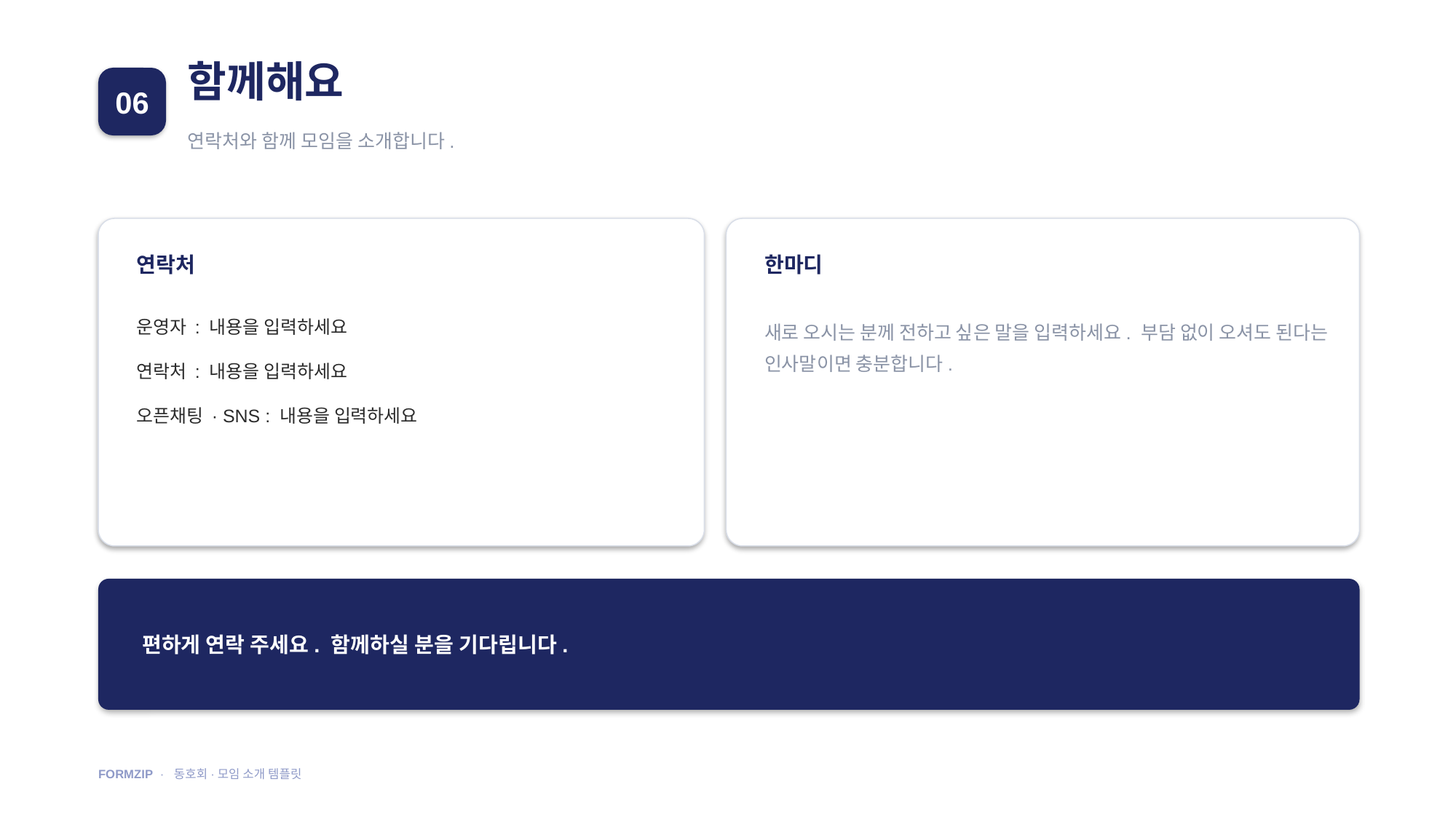

함께해요
06
연락처와 함께 모임을 소개합니다.

연락처
한마디
운영자 : 내용을 입력하세요
연락처 : 내용을 입력하세요
오픈채팅 · SNS : 내용을 입력하세요
새로 오시는 분께 전하고 싶은 말을 입력하세요. 부담 없이 오셔도 된다는 인사말이면 충분합니다.

편하게 연락 주세요. 함께하실 분을 기다립니다.
FORMZIP  ·  동호회·모임 소개 템플릿